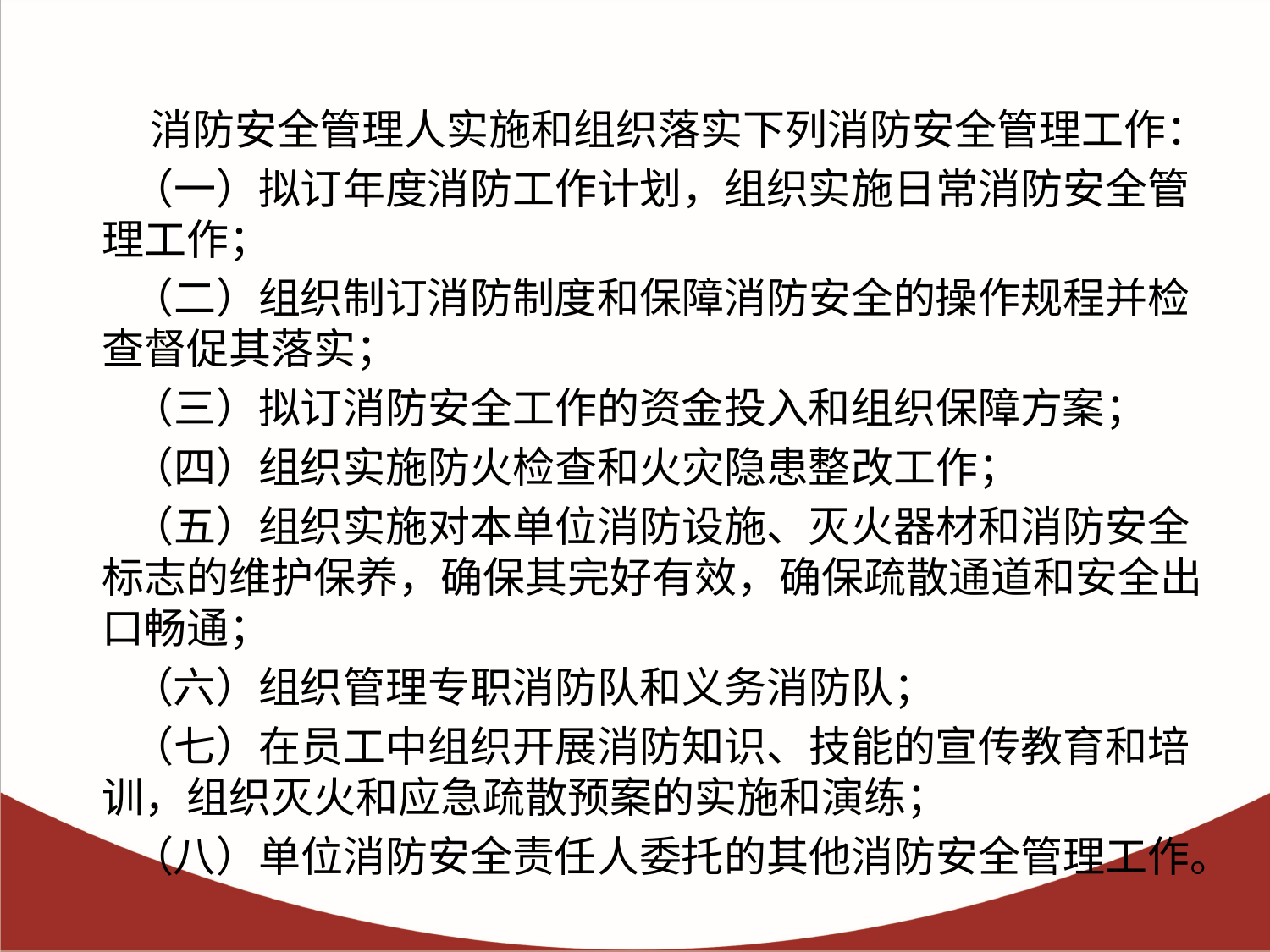

消防安全管理人实施和组织落实下列消防安全管理工作：
       （一）拟订年度消防工作计划，组织实施日常消防安全管理工作；
       （二）组织制订消防制度和保障消防安全的操作规程并检查督促其落实；
       （三）拟订消防安全工作的资金投入和组织保障方案；
       （四）组织实施防火检查和火灾隐患整改工作；
       （五）组织实施对本单位消防设施、灭火器材和消防安全标志的维护保养，确保其完好有效，确保疏散通道和安全出口畅通；
       （六）组织管理专职消防队和义务消防队；
       （七）在员工中组织开展消防知识、技能的宣传教育和培训，组织灭火和应急疏散预案的实施和演练；
       （八）单位消防安全责任人委托的其他消防安全管理工作。